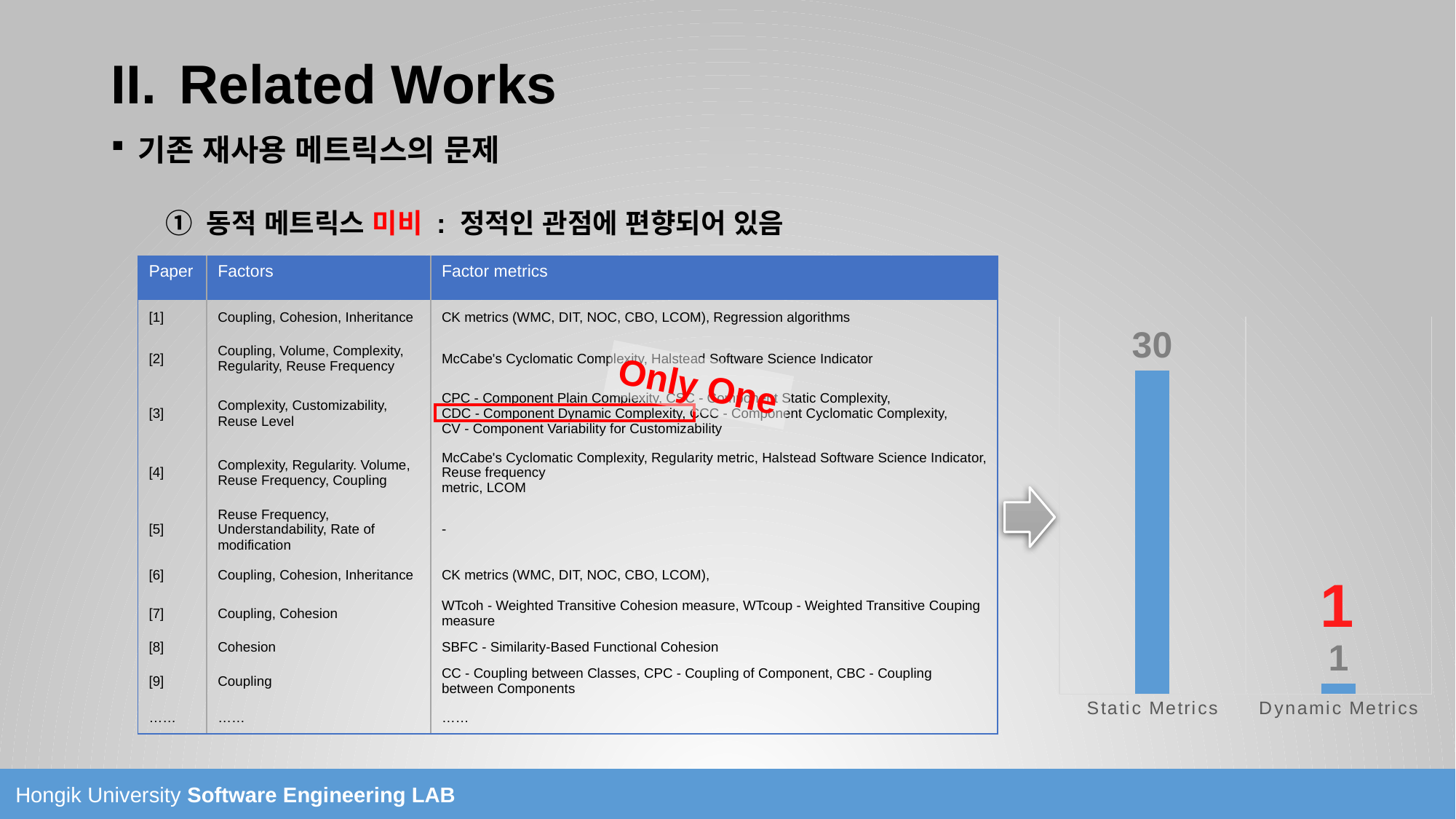

# Related Works
기존 재사용 메트릭스의 문제

동적 메트릭스 미비 : 정적인 관점에 편향되어 있음
| Paper | Factors | Factor metrics |
| --- | --- | --- |
| [1] | Coupling, Cohesion, Inheritance | CK metrics (WMC, DIT, NOC, CBO, LCOM), Regression algorithms |
| [2] | Coupling, Volume, Complexity, Regularity, Reuse Frequency | McCabe's Cyclomatic Complexity, Halstead Software Science Indicator |
| [3] | Complexity, Customizability, Reuse Level | CPC - Component Plain Complexity, CSC - Component Static Complexity, CDC - Component Dynamic Complexity, CCC - Component Cyclomatic Complexity, CV - Component Variability for Customizability |
| [4] | Complexity, Regularity. Volume, Reuse Frequency, Coupling | McCabe's Cyclomatic Complexity, Regularity metric, Halstead Software Science Indicator, Reuse frequency metric, LCOM |
| [5] | Reuse Frequency, Understandability, Rate of modification | - |
| [6] | Coupling, Cohesion, Inheritance | CK metrics (WMC, DIT, NOC, CBO, LCOM), |
| [7] | Coupling, Cohesion | WTcoh - Weighted Transitive Cohesion measure, WTcoup - Weighted Transitive Couping measure |
| [8] | Cohesion | SBFC - Similarity-Based Functional Cohesion |
| [9] | Coupling | CC - Coupling between Classes, CPC - Coupling of Component, CBC - Coupling between Components |
| …… | …… | …… |

### Chart

| Category | 계열 1 |
|---|---|
| Static Metrics | 30.0 |
| Dynamic Metrics | 1.0 |
Only One

1